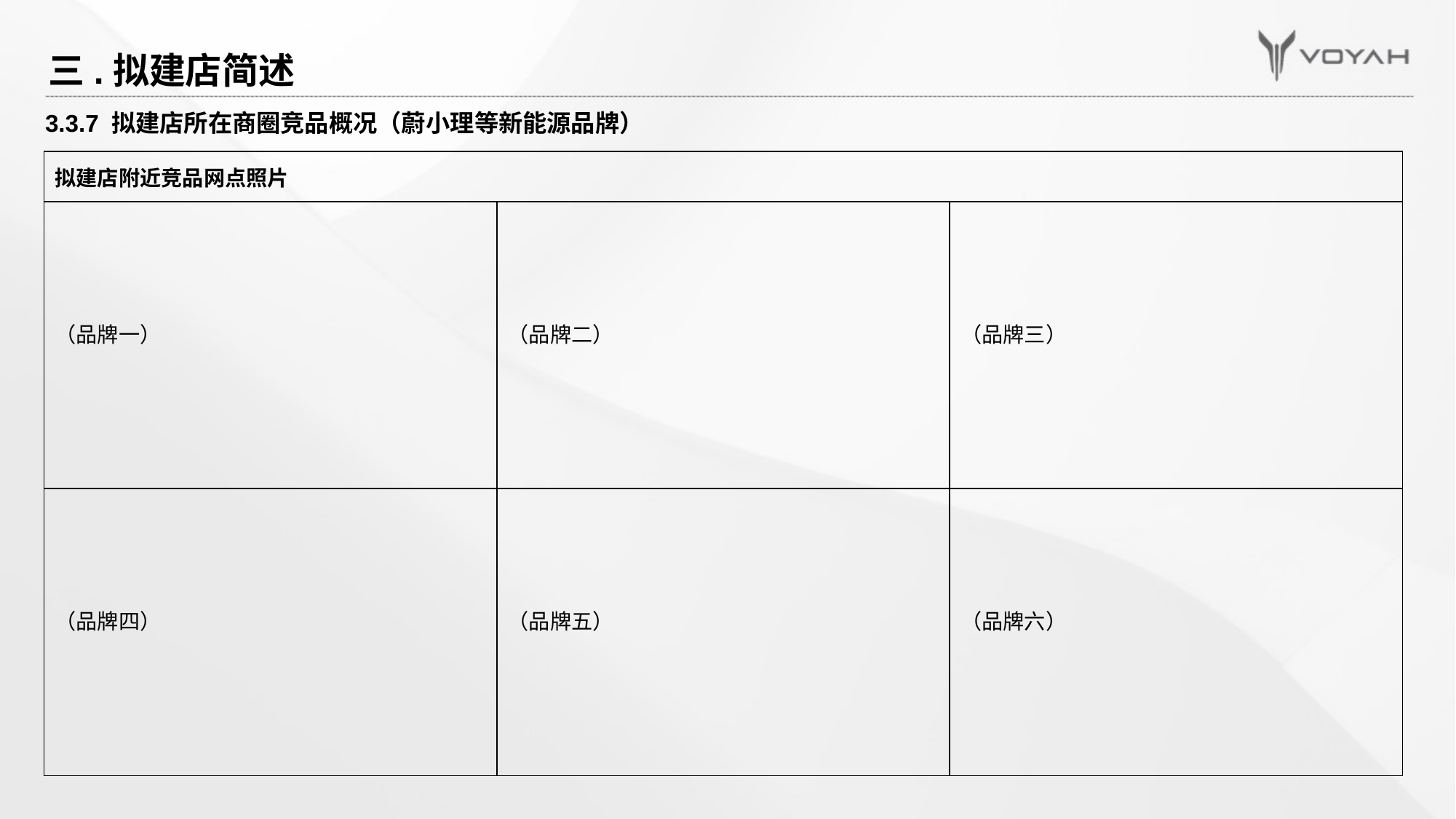

三.拟建店简述
3.3.7 拟建店所在商圈竞品概况（蔚小理等新能源品牌）
| 拟建店附近竞品网点照片 |  |  |
| --- | --- | --- |
| （品牌一） | （品牌二） | （品牌三） |
| （品牌四） | （品牌五） | （品牌六） |